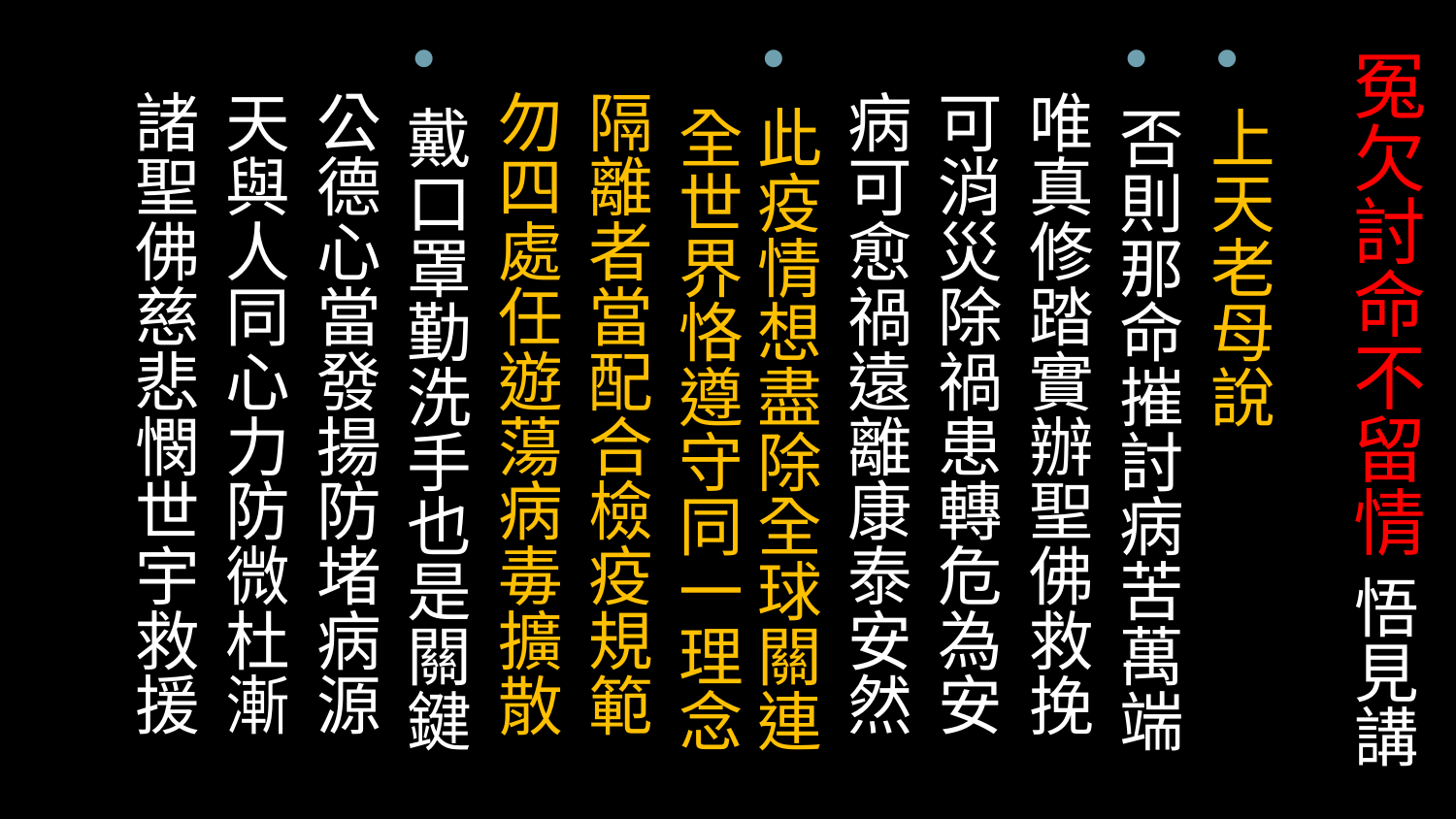

# 冤欠討命不留情 悟見講
上天老母說
否則那命摧討病苦萬端
  唯真修踏實辦聖佛救挽
  可消災除禍患轉危為安
  病可愈禍遠離康泰安然
此疫情想盡除全球關連全世界恪遵守同一理念
  隔離者當配合檢疫規範
  勿四處任遊蕩病毒擴散
戴口罩勤洗手也是關鍵
  公德心當發揚防堵病源
  天與人同心力防微杜漸
  諸聖佛慈悲憫世宇救援